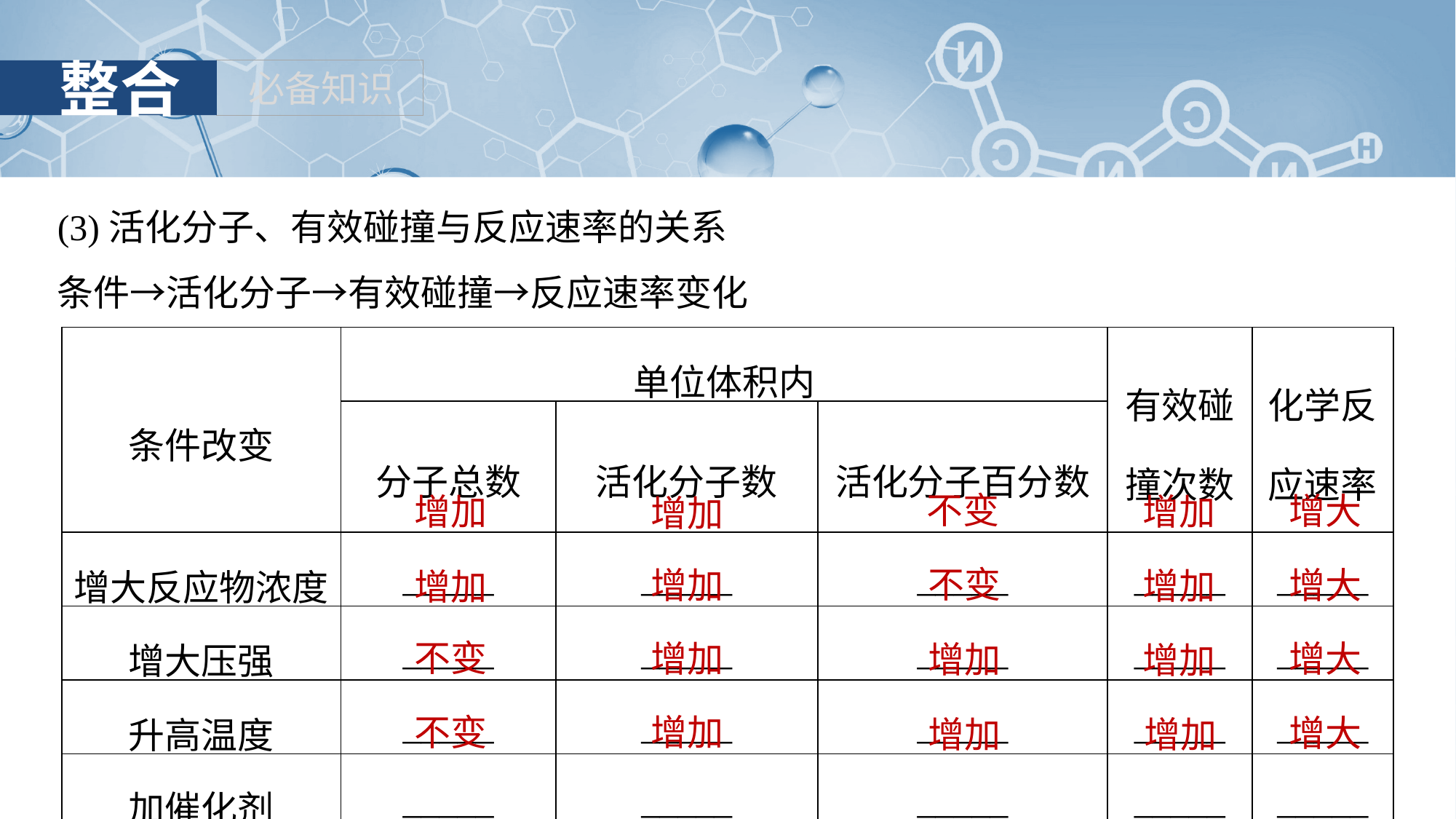

(3)活化分子、有效碰撞与反应速率的关系
条件→活化分子→有效碰撞→反应速率变化
| 条件改变 | 单位体积内 |  |  | 有效碰撞次数 | 化学反应速率 |
| --- | --- | --- | --- | --- | --- |
|  | 分子总数 | 活化分子数 | 活化分子百分数 |  |  |
| 增大反应物浓度 | \_\_\_\_\_ | \_\_\_\_\_ | \_\_\_\_\_ | \_\_\_\_\_ | \_\_\_\_\_ |
| 增大压强 | \_\_\_\_\_ | \_\_\_\_\_ | \_\_\_\_\_ | \_\_\_\_\_ | \_\_\_\_\_ |
| 升高温度 | \_\_\_\_\_ | \_\_\_\_\_ | \_\_\_\_\_ | \_\_\_\_\_ | \_\_\_\_\_ |
| 加催化剂 | \_\_\_\_\_ | \_\_\_\_\_ | \_\_\_\_\_ | \_\_\_\_\_ | \_\_\_\_\_ |
不变
增大
增加
增加
增加
不变
增大
增加
增加
增加
不变
增大
增加
增加
增加
增加
不变
增大
增加
增加